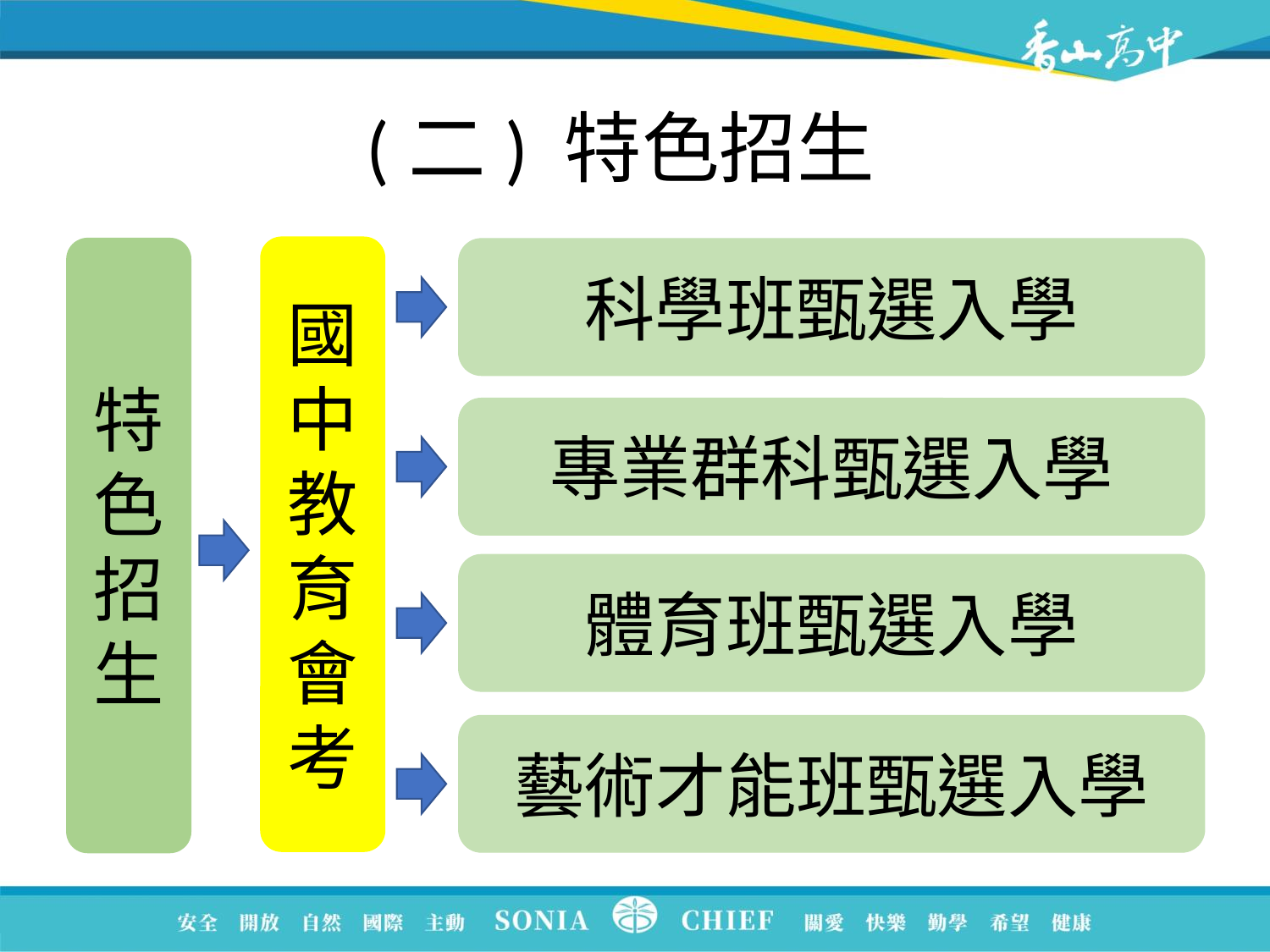

# (二) 特色招生
國中教育會考
特色招生
科學班甄選入學

專業群科甄選入學

體育班甄選入學

藝術才能班甄選入學